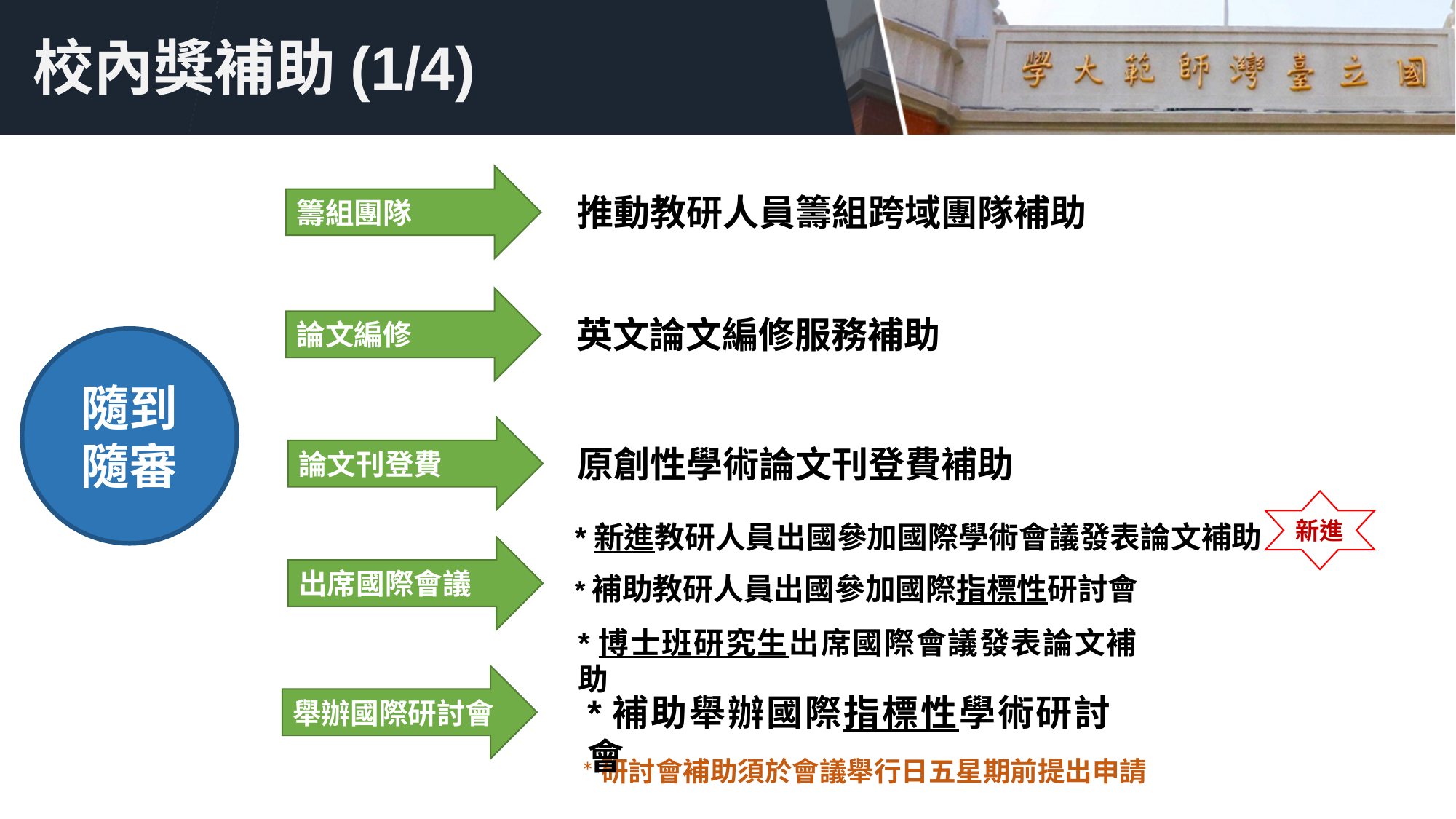

# 校內獎補助(1/4)
籌組團隊
推動教研人員籌組跨域團隊補助
論文編修
英文論文編修服務補助
隨到
隨審
論文刊登費
原創性學術論文刊登費補助
新進
*新進教研人員出國參加國際學術會議發表論文補助
出席國際會議
*補助教研人員出國參加國際指標性研討會
*博士班研究生出席國際會議發表論文補助
舉辦國際研討會
*補助舉辦國際指標性學術研討會
 *研討會補助須於會議舉行日五星期前提出申請